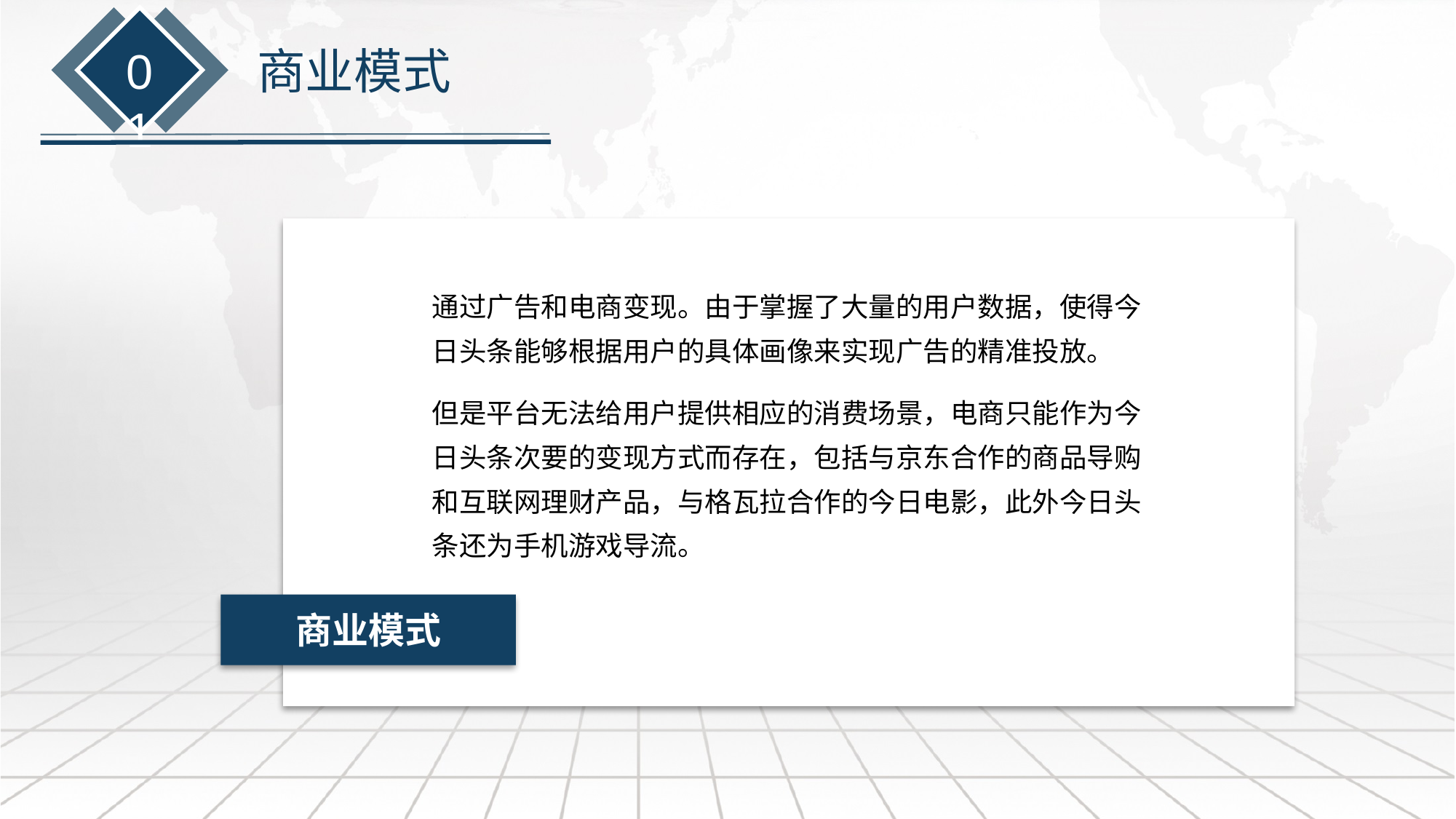

01
商业模式

通过广告和电商变现。由于掌握了大量的用户数据，使得今日头条能够根据用户的具体画像来实现广告的精准投放。
但是平台无法给用户提供相应的消费场景，电商只能作为今日头条次要的变现方式而存在，包括与京东合作的商品导购和互联网理财产品，与格瓦拉合作的今日电影，此外今日头条还为手机游戏导流。

商业模式